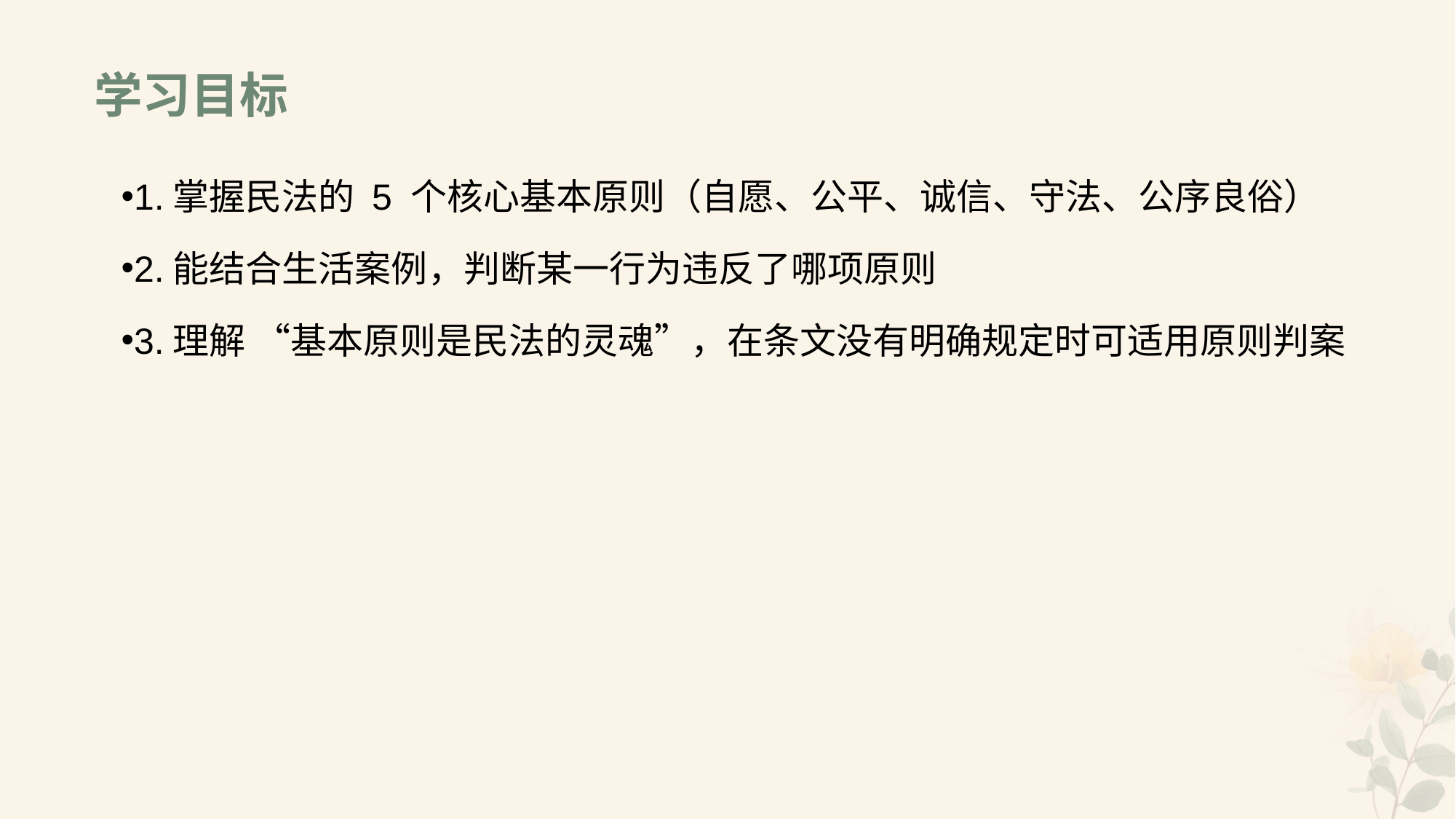

# 学习目标
1.掌握民法的 5 个核心基本原则（自愿、公平、诚信、守法、公序良俗）
2.能结合生活案例，判断某一行为违反了哪项原则
3.理解 “基本原则是民法的灵魂”，在条文没有明确规定时可适用原则判案